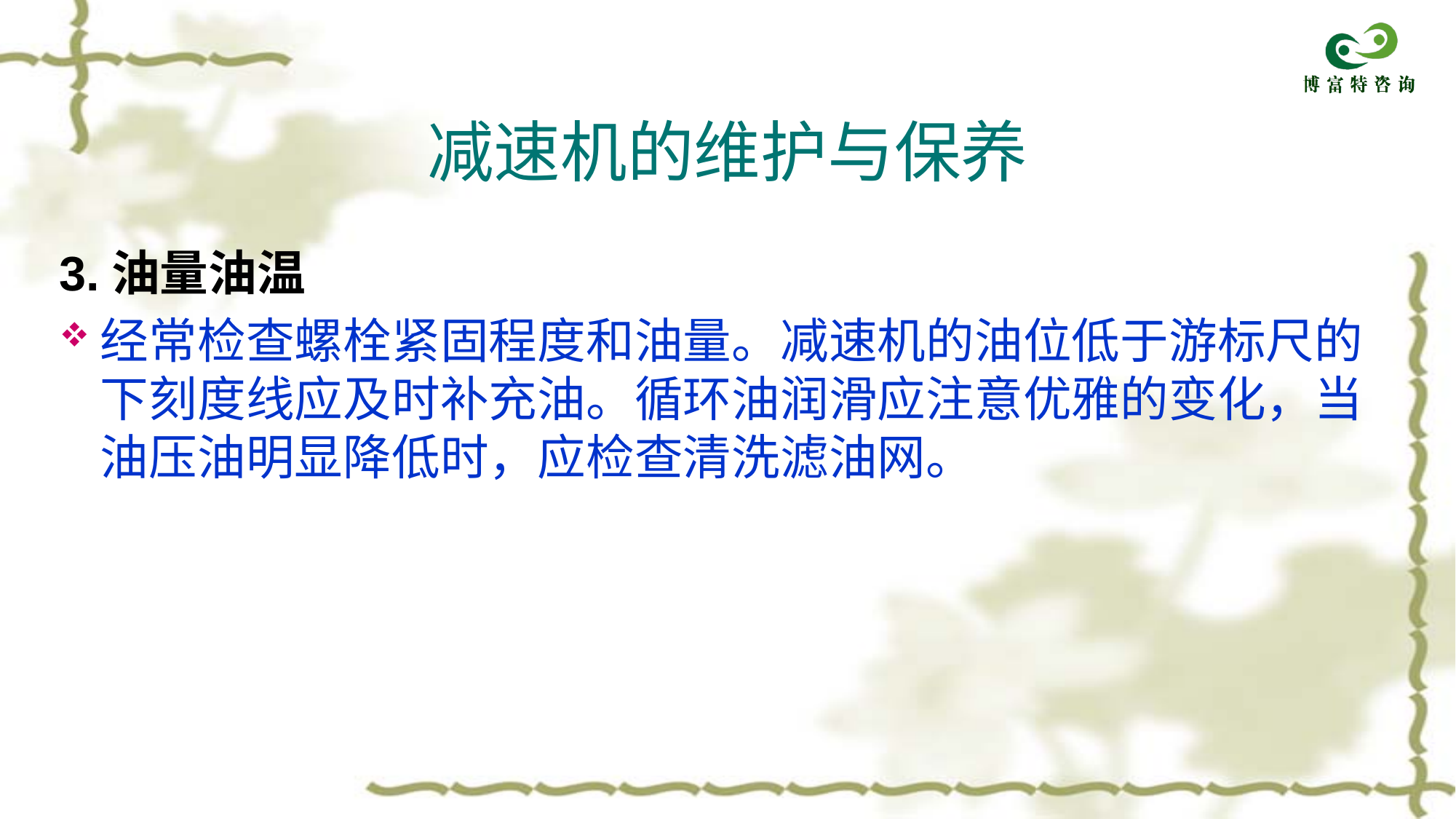

# 减速机的维护与保养
3.油量油温
经常检查螺栓紧固程度和油量。减速机的油位低于游标尺的下刻度线应及时补充油。循环油润滑应注意优雅的变化，当油压油明显降低时，应检查清洗滤油网。